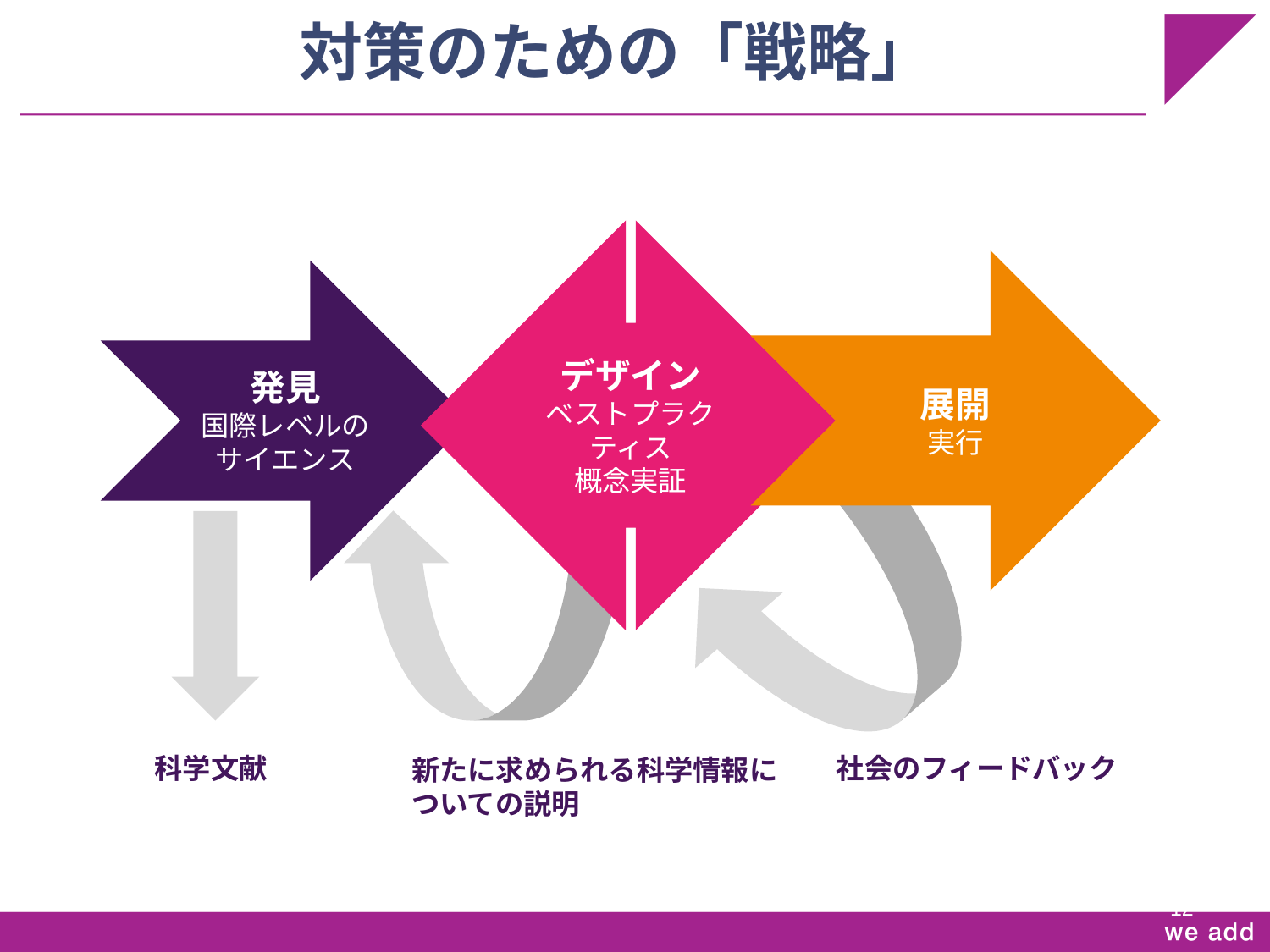

対策のための「戦略」
デザイン
ベストプラクティス
概念実証
展開
実行
発見
国際レベルのサイエンス

社会のフィードバック
科学文献
新たに求められる科学情報についての説明
12